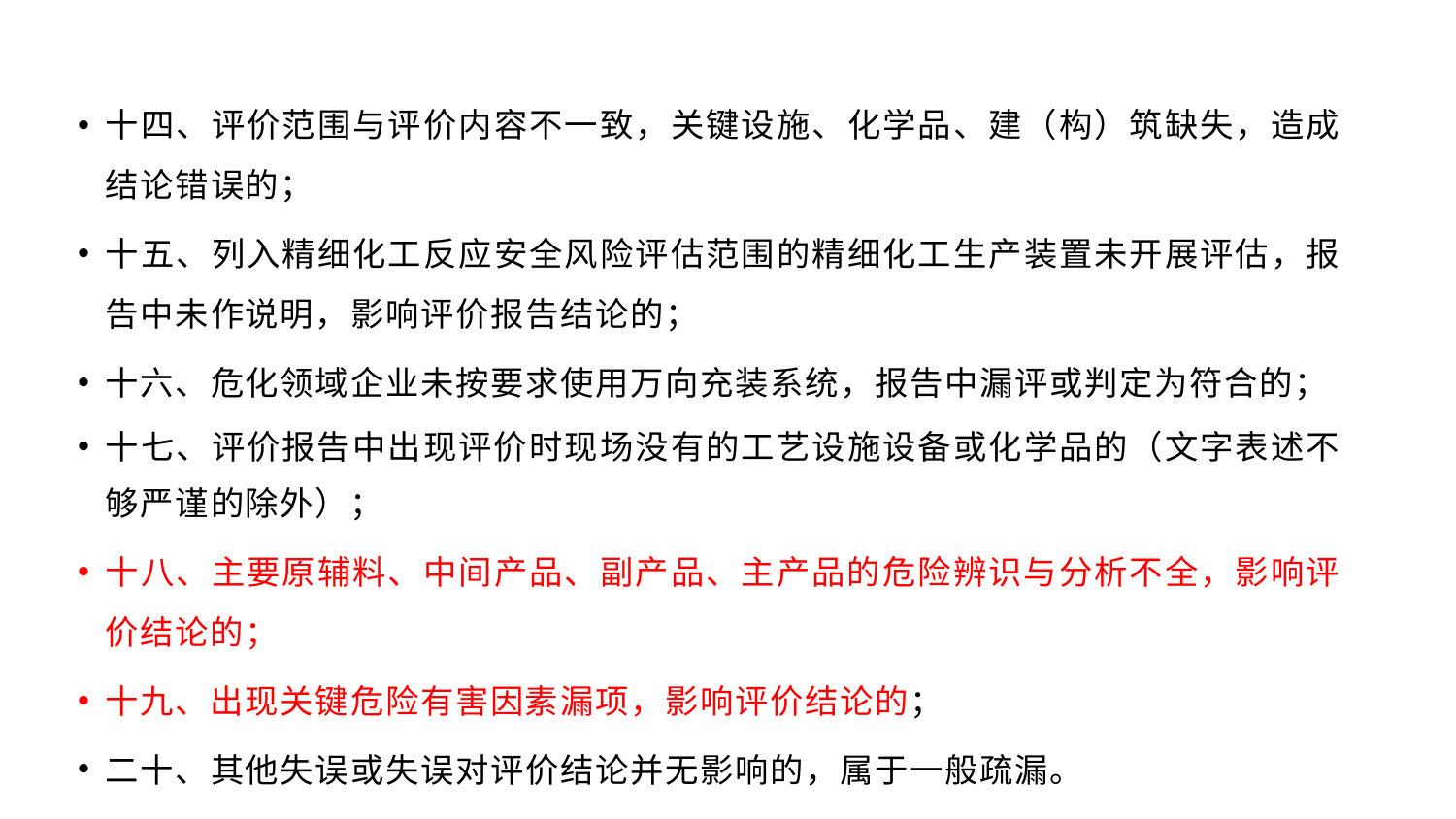

十四、评价范围与评价内容不一致，关键设施、化学品、建（构）筑缺失，造成结论错误的；
十五、列入精细化工反应安全风险评估范围的精细化工生产装置未开展评估，报告中未作说明，影响评价报告结论的；
十六、危化领域企业未按要求使用万向充装系统，报告中漏评或判定为符合的；
十七、评价报告中出现评价时现场没有的工艺设施设备或化学品的（文字表述不够严谨的除外）；
十八、主要原辅料、中间产品、副产品、主产品的危险辨识与分析不全，影响评价结论的；
十九、出现关键危险有害因素漏项，影响评价结论的；
二十、其他失误或失误对评价结论并无影响的，属于一般疏漏。